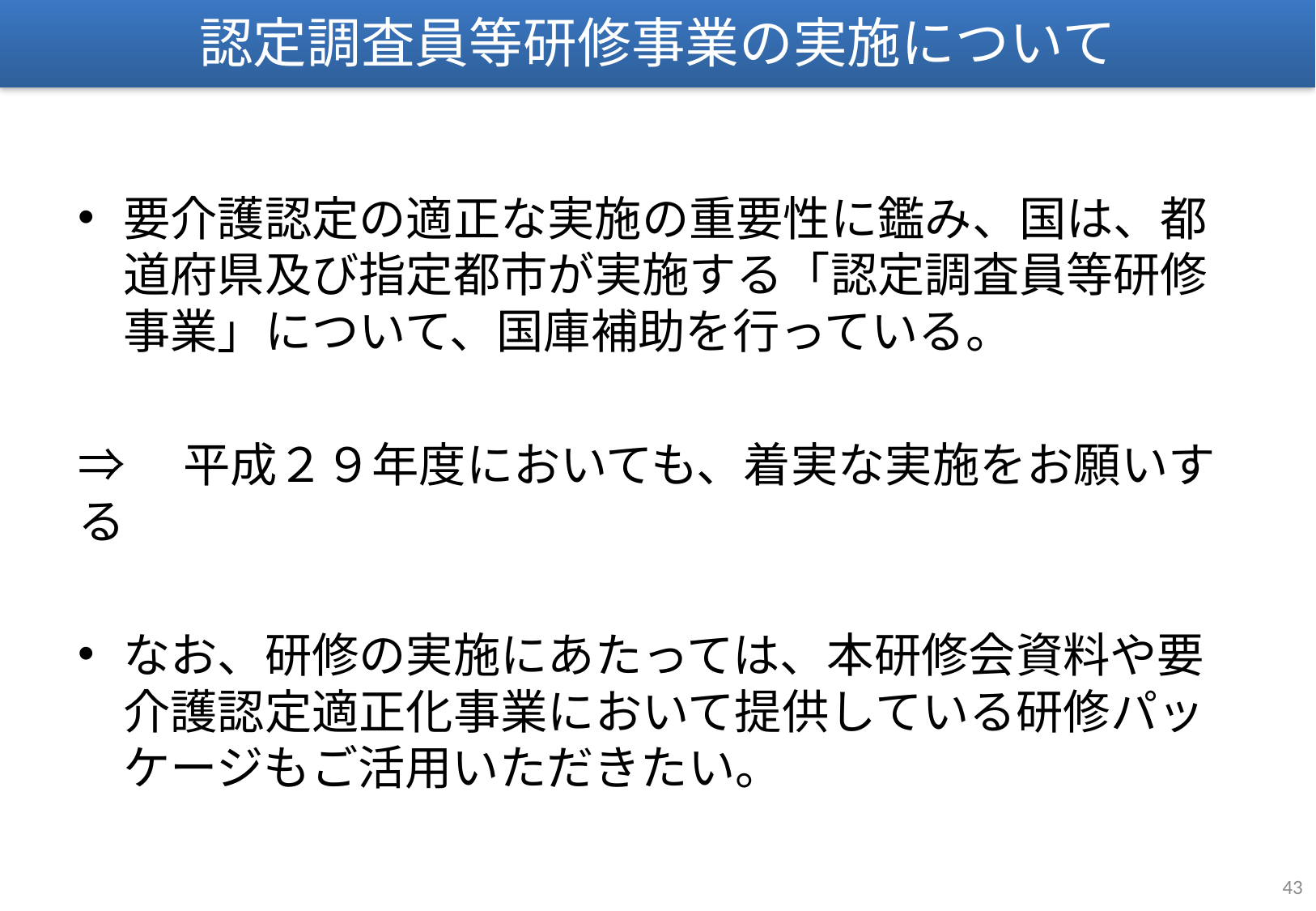

認定調査員等研修事業の実施について
要介護認定の適正な実施の重要性に鑑み、国は、都道府県及び指定都市が実施する「認定調査員等研修事業」について、国庫補助を行っている。

⇒　平成２９年度においても、着実な実施をお願いする

なお、研修の実施にあたっては、本研修会資料や要介護認定適正化事業において提供している研修パッケージもご活用いただきたい。
43